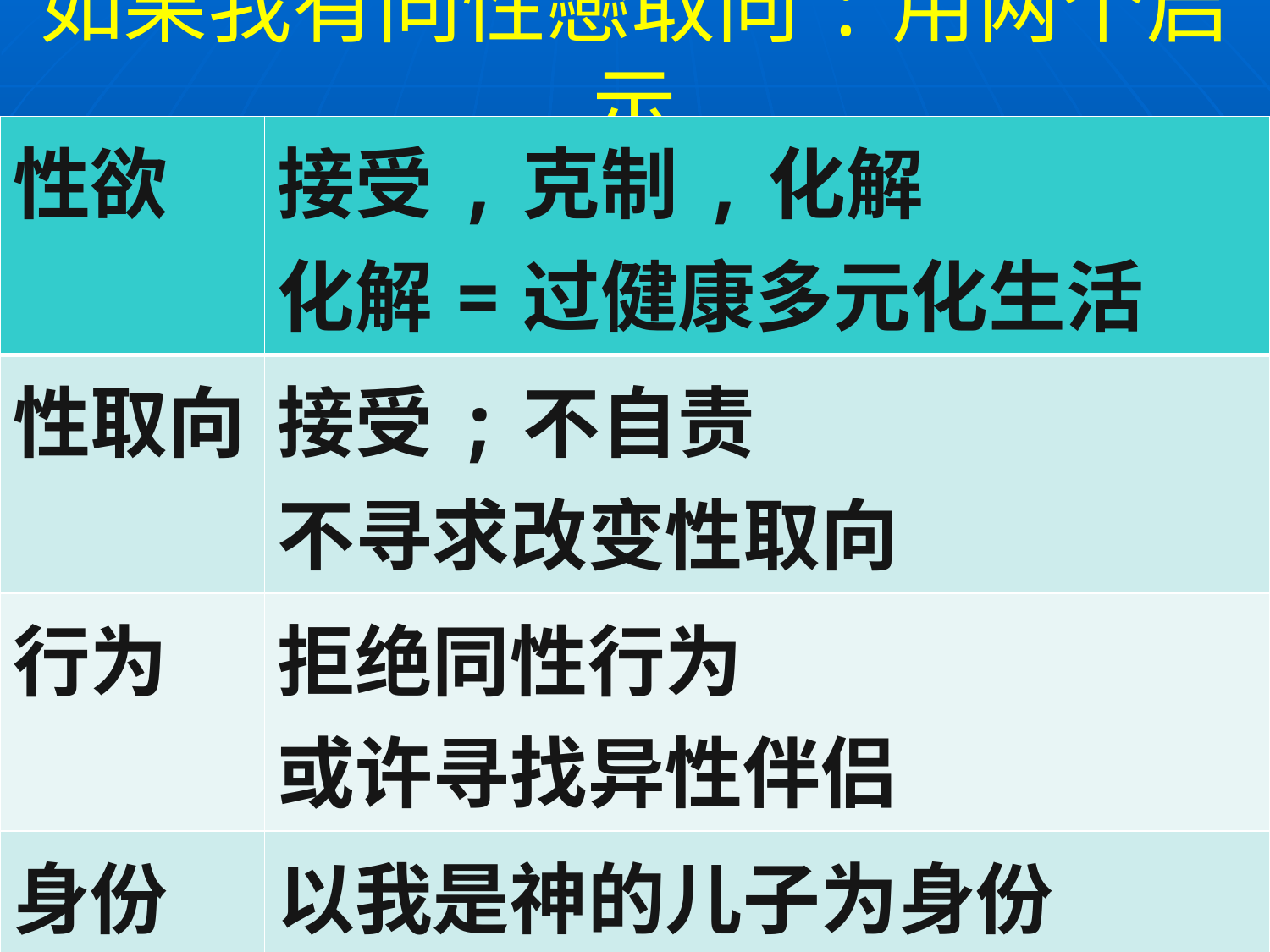

如果我有同性戀取向:用两个启示
1.
| 性欲 | 接受,克制,化解 化解=过健康多元化生活 |
| --- | --- |
| 性取向 | 接受;不自责 不寻求改变性取向 |
| 行为 | 拒绝同性行为 或许寻找异性伴侣 |
| 身份 | 以我是神的儿子为身份 不以同性恋者为自我身份 |